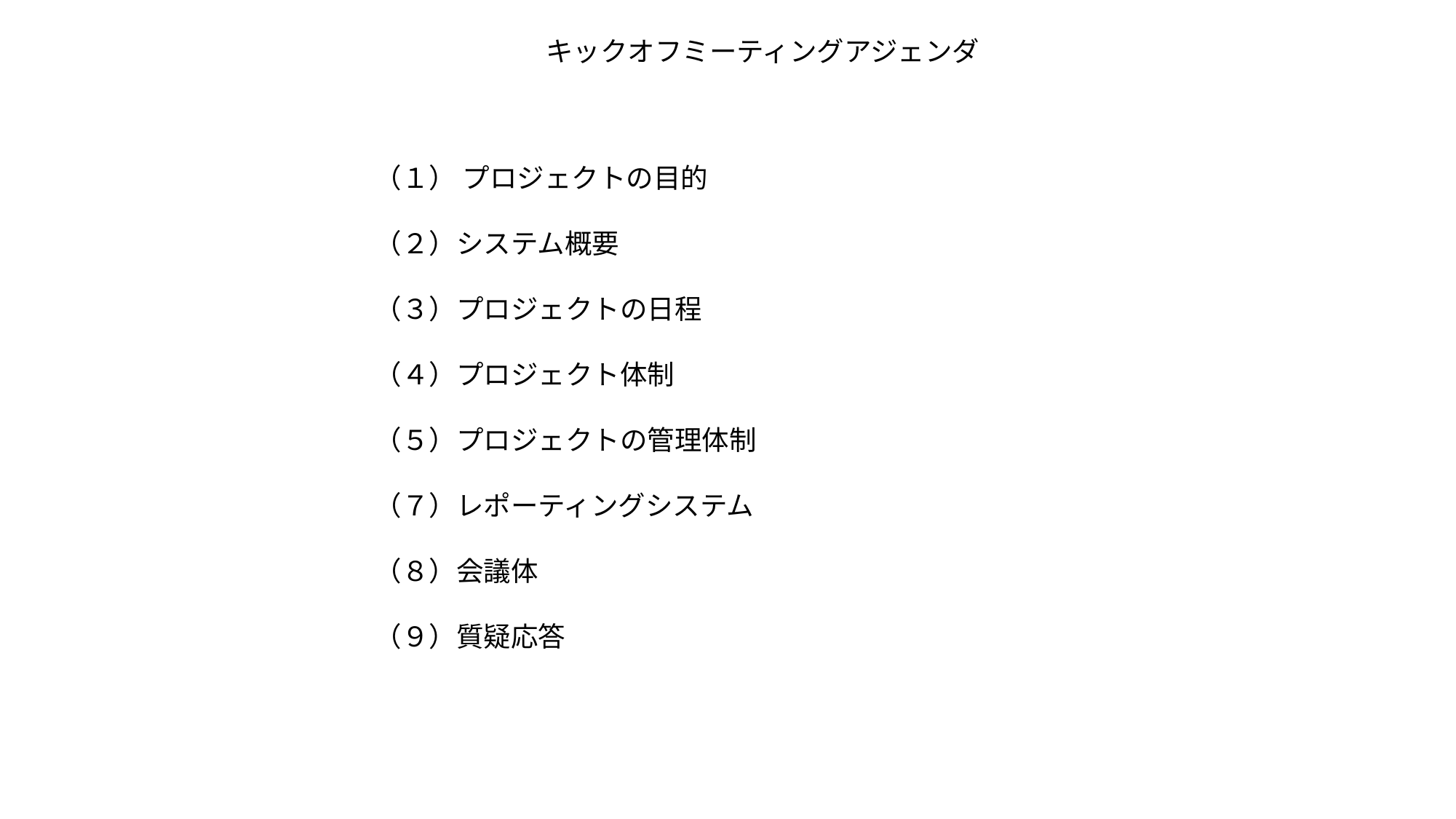

キックオフミーティングアジェンダ

（１） プロジェクトの目的

（２）システム概要

（３）プロジェクトの日程

（４）プロジェクト体制

（５）プロジェクトの管理体制

（７）レポーティングシステム

（８）会議体

（９）質疑応答